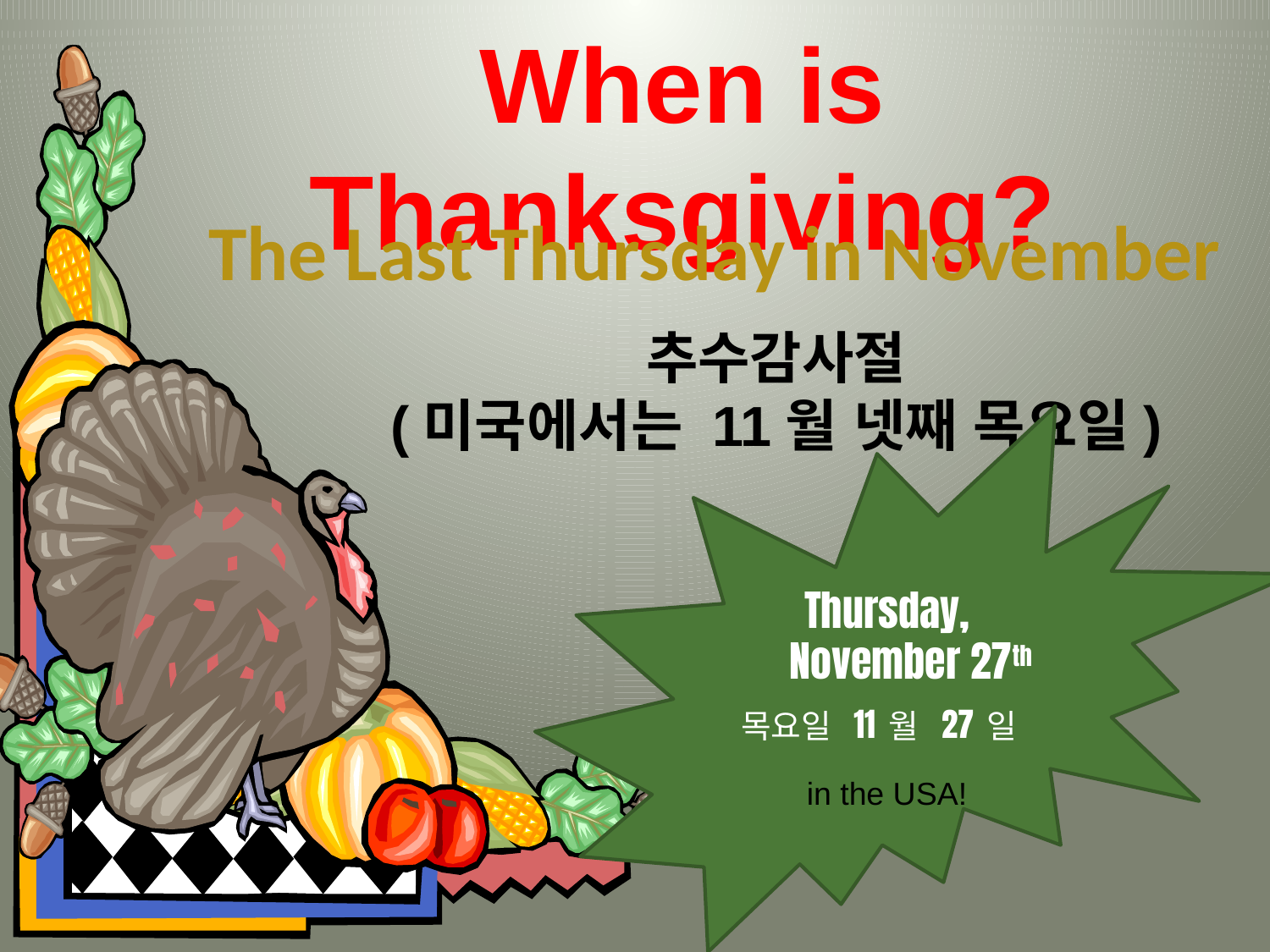

# When is Thanksgiving?
The Last Thursday in November
추수감사절
(미국에서는 11월 넷째 목요일)

Thursday, November 27th
목요일 11월 27일
in the USA!